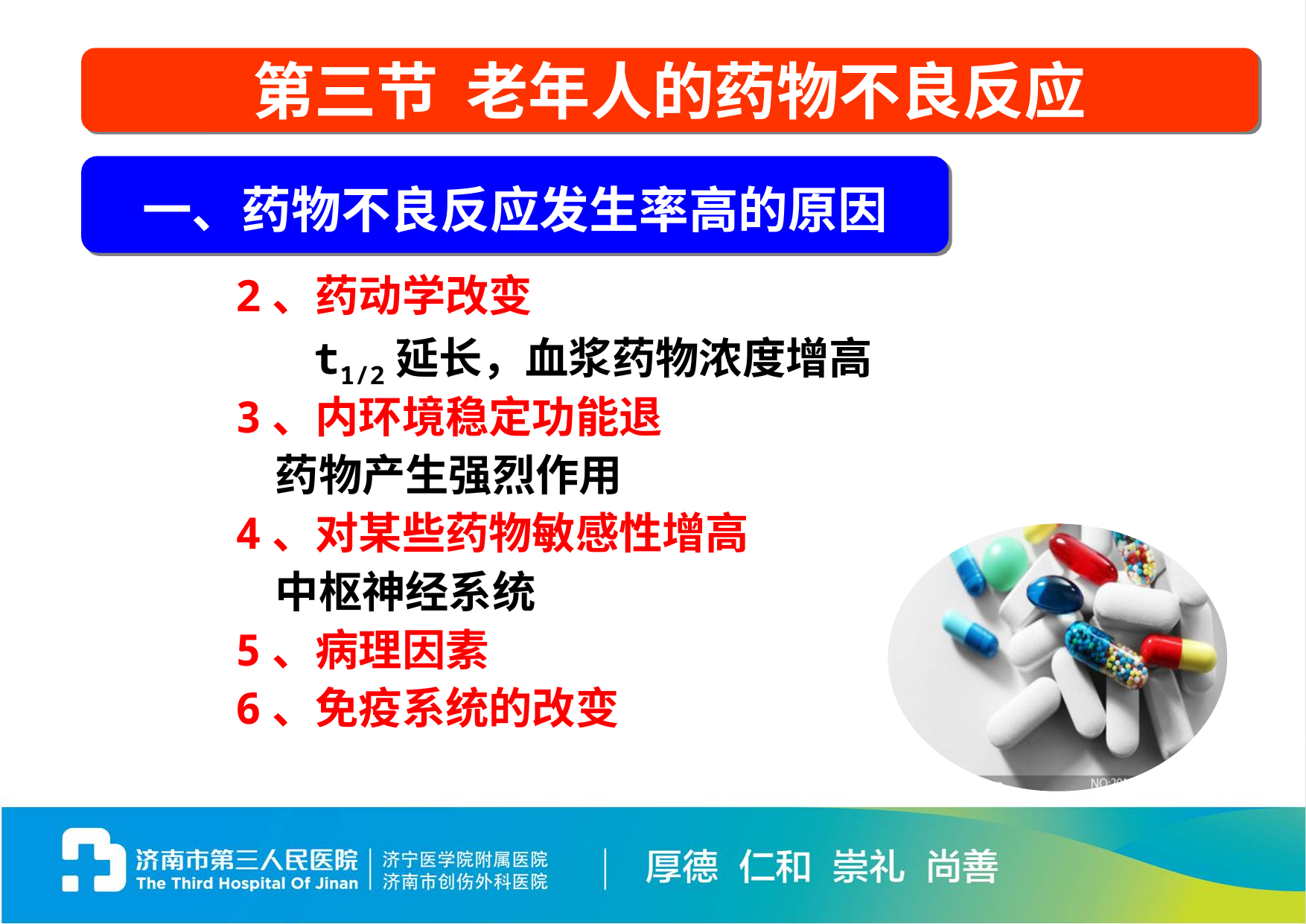

第三节  老年人的药物不良反应

一、药物不良反应发生率高的原因

2、药动学改变
   t1/2延长，血浆药物浓度增高
3、内环境稳定功能退
   药物产生强烈作用
4、对某些药物敏感性增高
   中枢神经系统
5、病理因素
6、免疫系统的改变